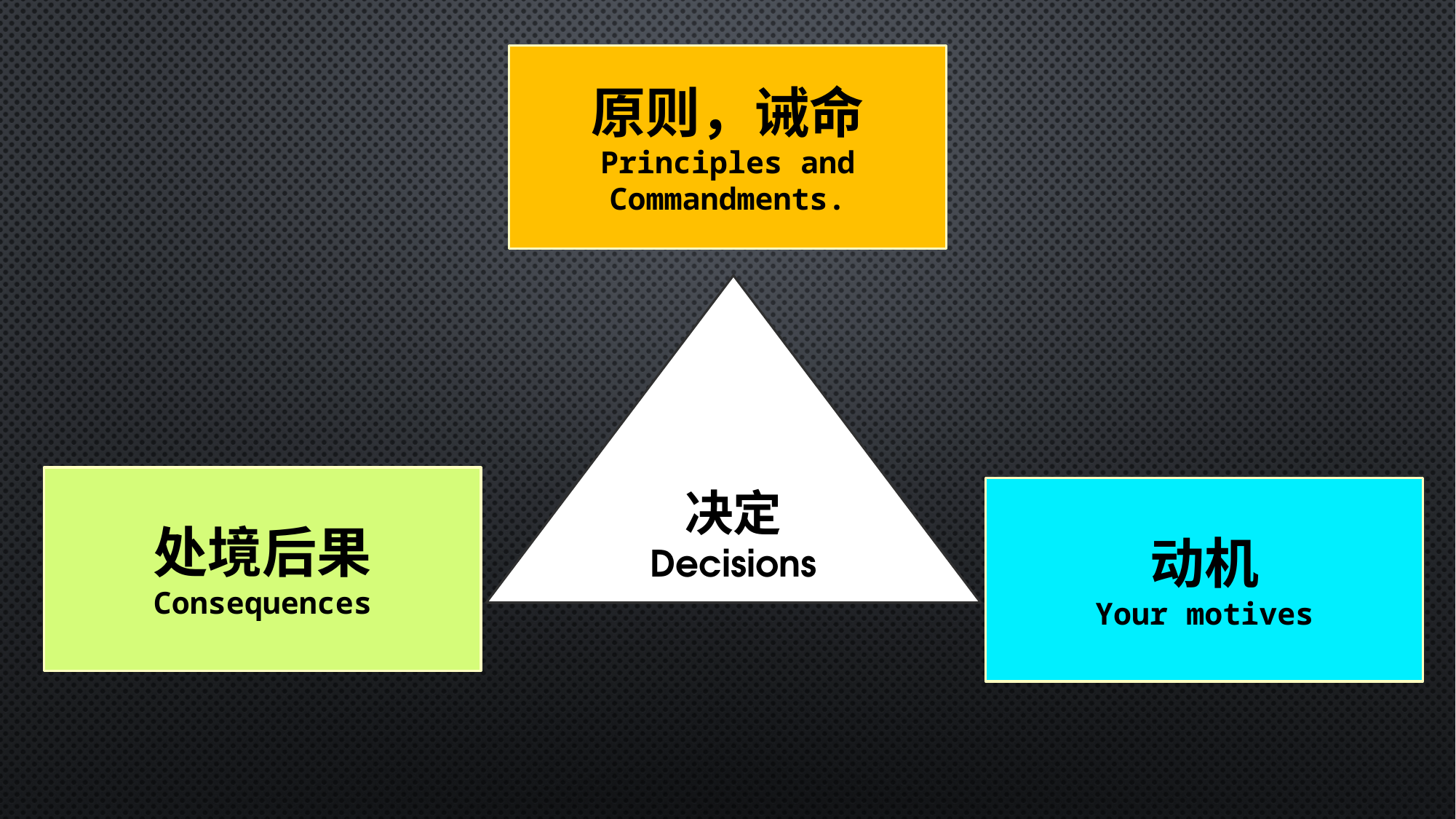

原则，诫命
Principles and Commandments.

决定
Decisions
处境后果
Consequences
动机
Your motives